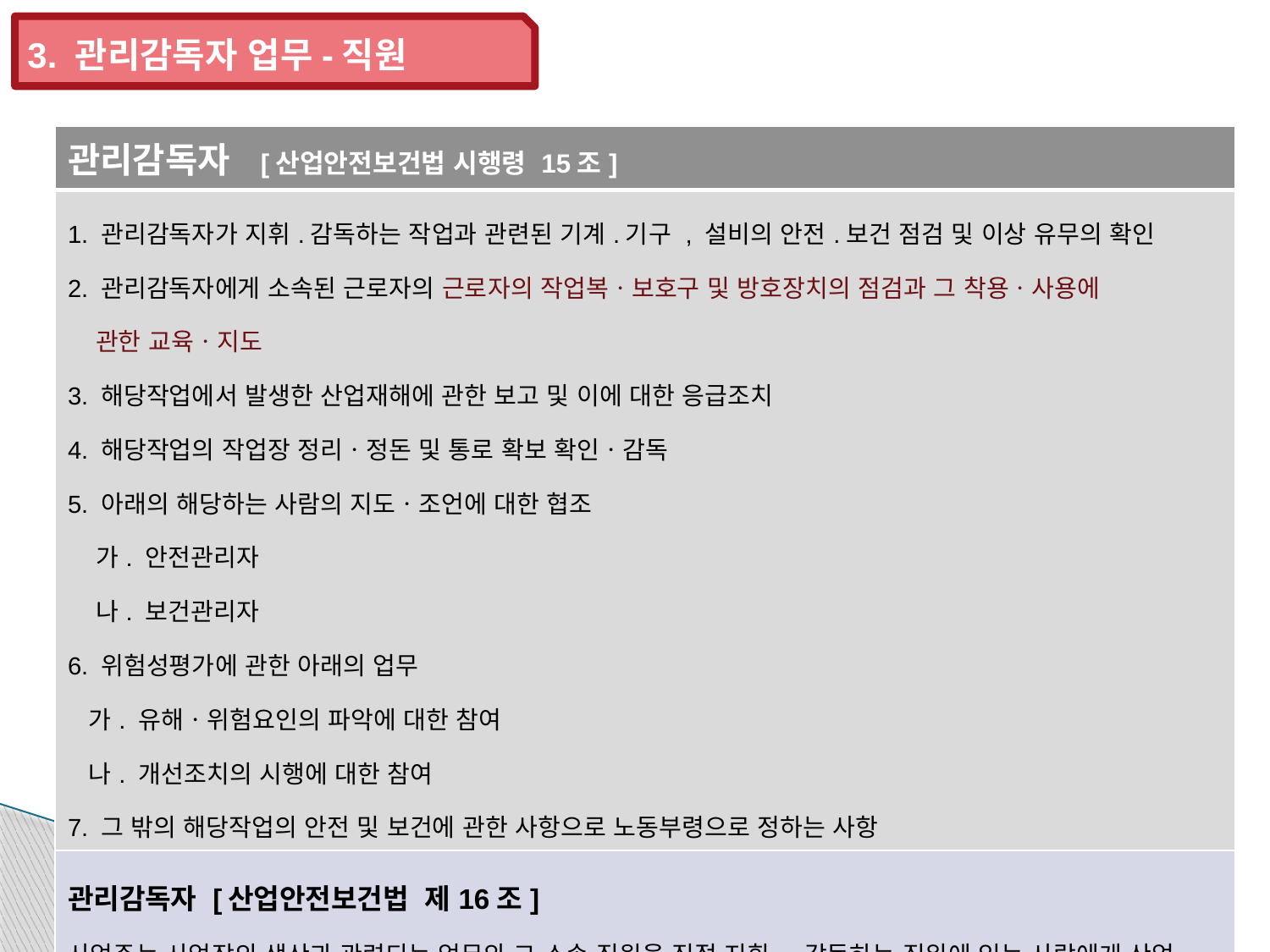

3. 관리감독자 업무-직원
| 관리감독자 [산업안전보건법 시행령 15조] |
| --- |
| 1. 관리감독자가 지휘.감독하는 작업과 관련된 기계.기구 , 설비의 안전.보건 점검 및 이상 유무의 확인 2. 관리감독자에게 소속된 근로자의 근로자의 작업복ㆍ보호구 및 방호장치의 점검과 그 착용ㆍ사용에 관한 교육ㆍ지도 3. 해당작업에서 발생한 산업재해에 관한 보고 및 이에 대한 응급조치 4. 해당작업의 작업장 정리ㆍ정돈 및 통로 확보 확인ㆍ감독 5. 아래의 해당하는 사람의 지도ㆍ조언에 대한 협조 가. 안전관리자 나. 보건관리자 6. 위험성평가에 관한 아래의 업무 가. 유해ㆍ위험요인의 파악에 대한 참여 나. 개선조치의 시행에 대한 참여 7. 그 밖의 해당작업의 안전 및 보건에 관한 사항으로 노동부령으로 정하는 사항 |
| 관리감독자 [산업안전보건법 제16조] 사업주는 사업장의 생산과 관련되는 업무와 그 소속 직원을 직접 지휘 . 감독하는 직위에 있는 사람에게 산업 안전 및 보건에 관한 업무로서 대통령령으로 정하는 업무를 수행하도록 하여야 한다. |